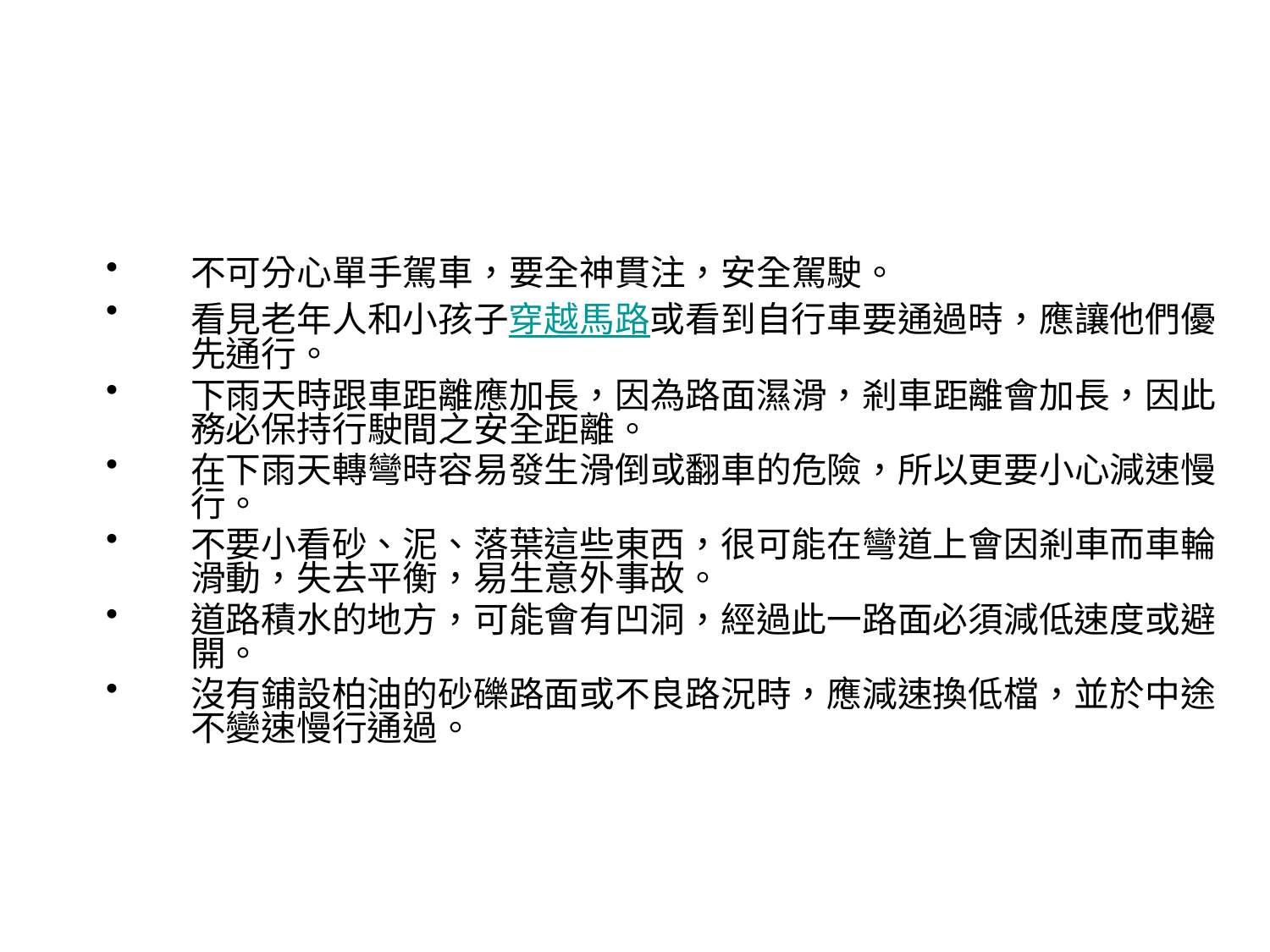

#

不可分心單手駕車，要全神貫注，安全駕駛。
看見老年人和小孩子穿越馬路或看到自行車要通過時，應讓他們優先通行。
下雨天時跟車距離應加長，因為路面濕滑，剎車距離會加長，因此務必保持行駛間之安全距離。
在下雨天轉彎時容易發生滑倒或翻車的危險，所以更要小心減速慢行。
不要小看砂、泥、落葉這些東西，很可能在彎道上會因剎車而車輪滑動，失去平衡，易生意外事故。
道路積水的地方，可能會有凹洞，經過此一路面必須減低速度或避開。
沒有鋪設柏油的砂礫路面或不良路況時，應減速換低檔，並於中途不變速慢行通過。